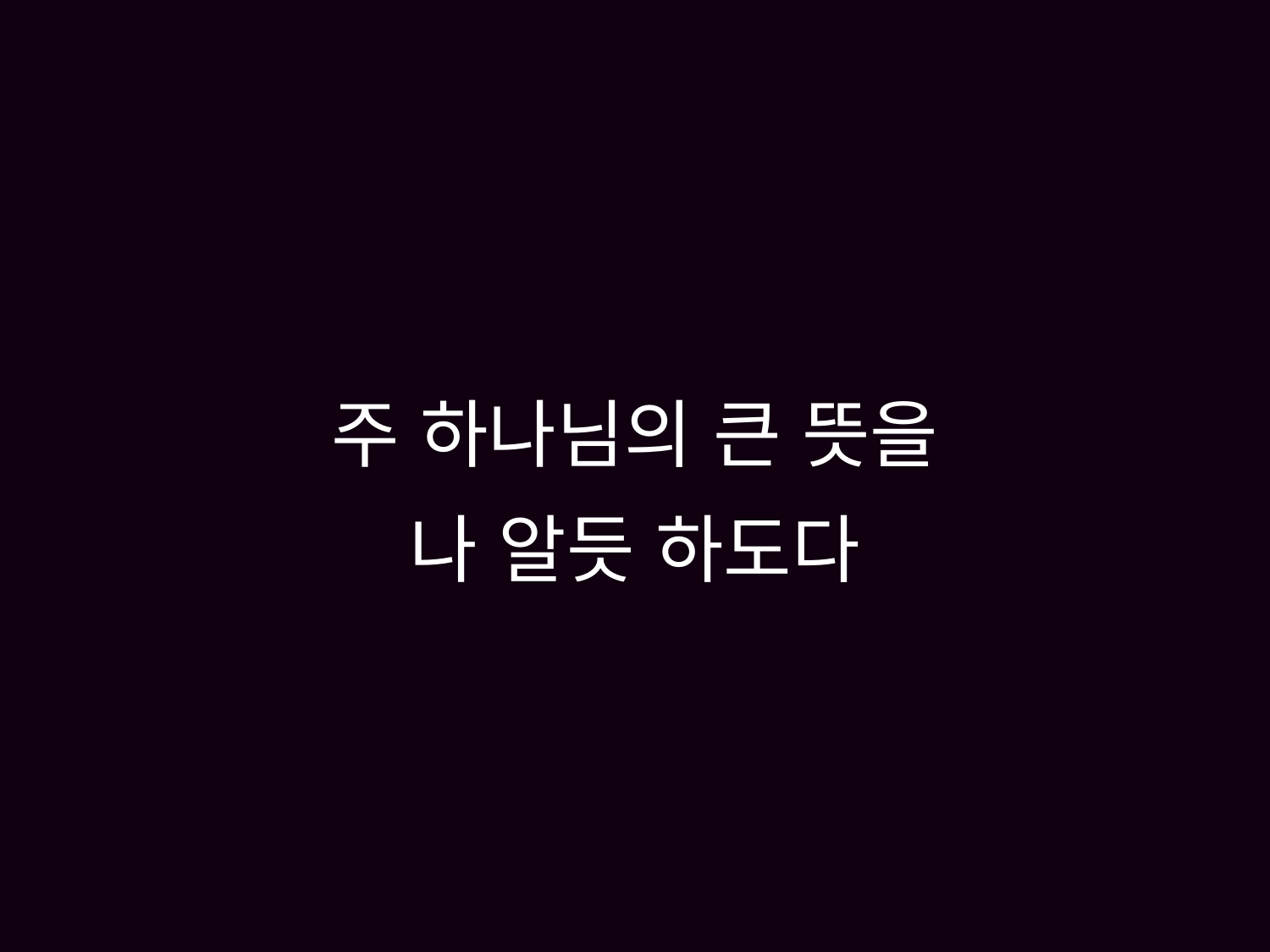

# 주 하나님의 큰 뜻을 나 알듯 하도다